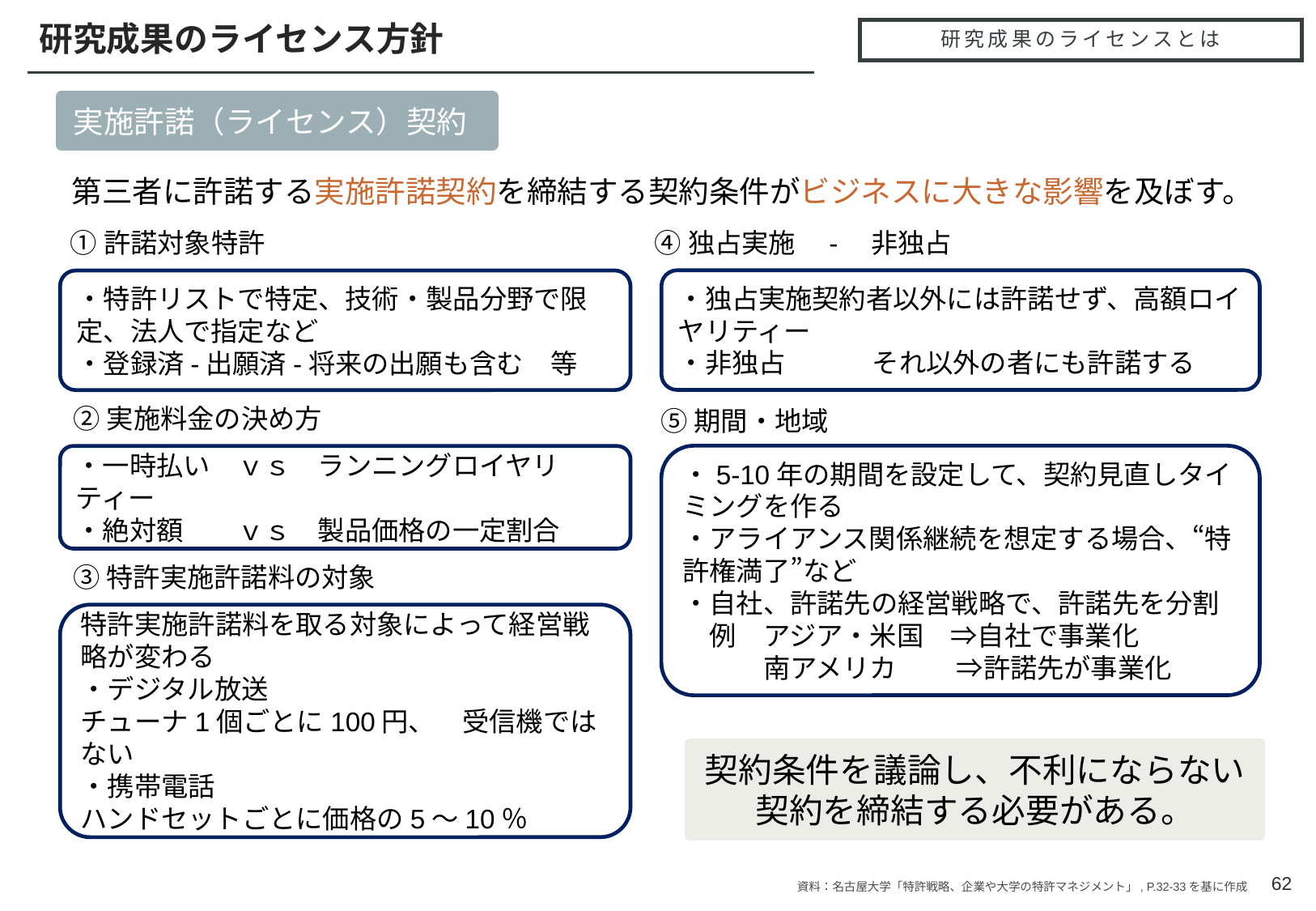

研究成果のライセンス方針

# 研究成果のライセンスとは
実施許諾（ライセンス）契約
第三者に許諾する実施許諾契約を締結する契約条件がビジネスに大きな影響を及ぼす。
④独占実施　-　非独占
①許諾対象特許
・独占実施契約者以外には許諾せず、高額ロイヤリティー
・非独占　　　 それ以外の者にも許諾する
・特許リストで特定、技術・製品分野で限定、法人で指定など
・登録済-出願済-将来の出願も含む　等
②実施料金の決め方
⑤期間・地域
・5-10年の期間を設定して、契約見直しタイミングを作る
・アライアンス関係継続を想定する場合、“特許権満了”など
・自社、許諾先の経営戦略で、許諾先を分割
　例　アジア・米国　⇒自社で事業化
　　　南アメリカ　　 ⇒許諾先が事業化
・一時払い　ｖｓ　ランニングロイヤリティー
・絶対額　　ｖｓ　製品価格の一定割合
③特許実施許諾料の対象
特許実施許諾料を取る対象によって経営戦略が変わる
・デジタル放送
チューナ1個ごとに100円、　受信機ではない
・携帯電話
ハンドセットごとに価格の5～10％
契約条件を議論し、不利にならない契約を締結する必要がある。
62
資料：名古屋大学「特許戦略、企業や大学の特許マネジメント」, P.32-33を基に作成